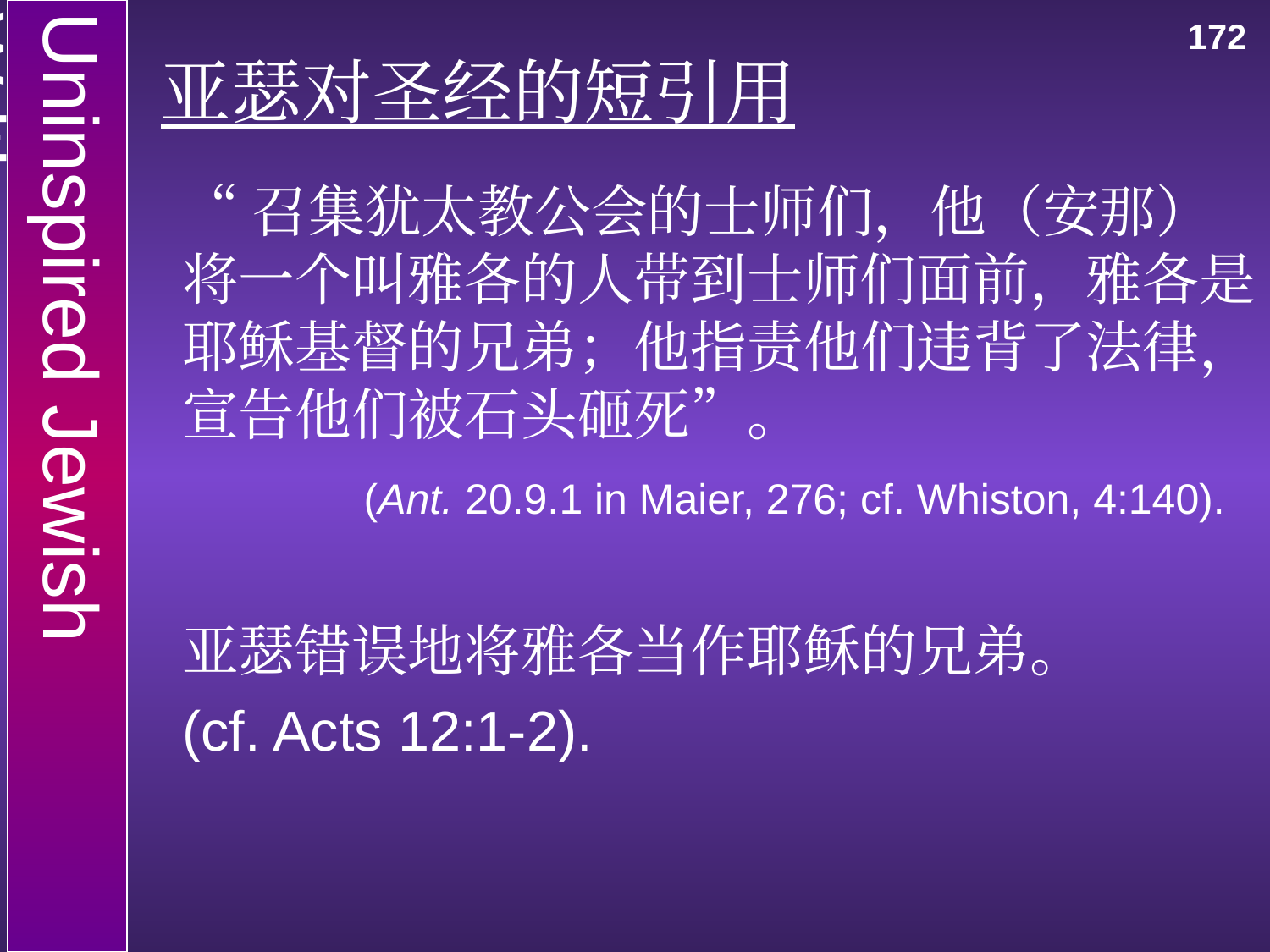

Uninspired Jewish Writings
172
# 亚瑟对圣经的短引用
“召集犹太教公会的士师们，他（安那）将一个叫雅各的人带到士师们面前，雅各是耶稣基督的兄弟；他指责他们违背了法律，宣告他们被石头砸死”。
(Ant. 20.9.1 in Maier, 276; cf. Whiston, 4:140).

亚瑟错误地将雅各当作耶稣的兄弟。
(cf. Acts 12:1-2).